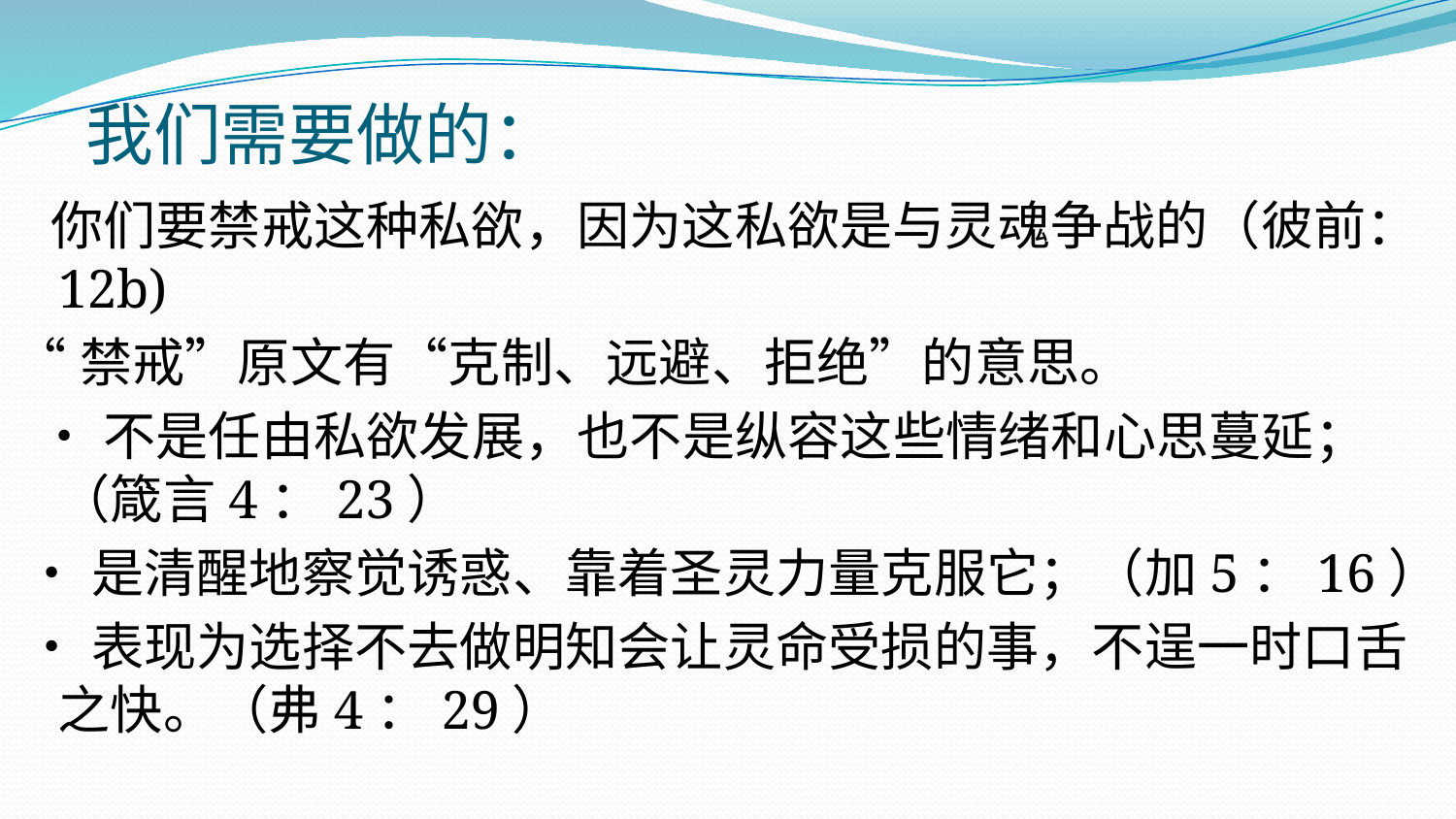

# 我们需要做的：
  你们要禁戒这种私欲，因为这私欲是与灵魂争战的（彼前：12b)
“禁戒”原文有“克制、远避、拒绝”的意思。
  •不是任由私欲发展，也不是纵容这些情绪和心思蔓延；（箴言4：23）
 •是清醒地察觉诱惑、靠着圣灵力量克服它；（加5：16）
 •表现为选择不去做明知会让灵命受损的事，不逞一时口舌之快。（弗4：29）